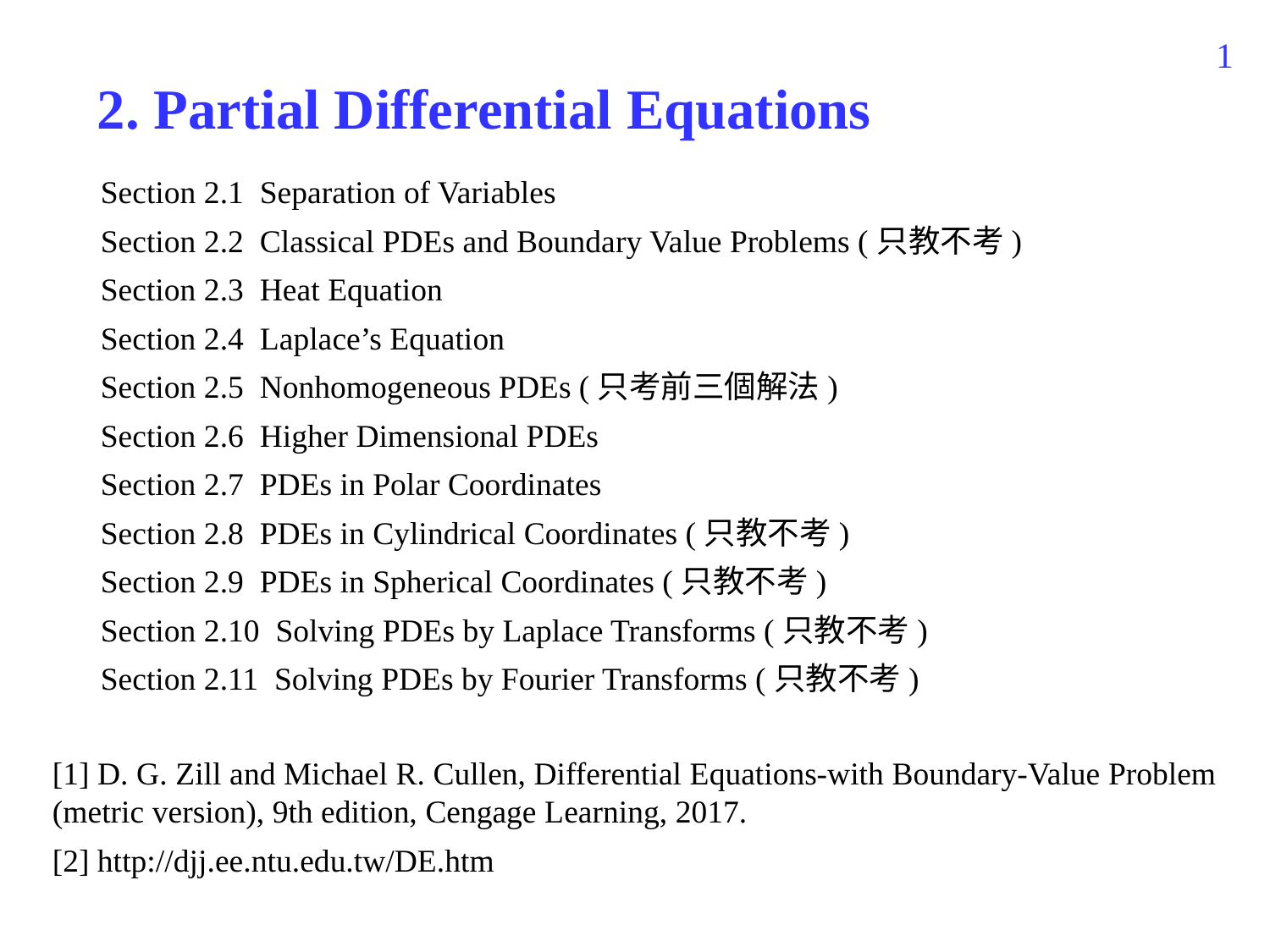

1
2. Partial Differential Equations
Section 2.1  Separation of Variables
Section 2.2  Classical PDEs and Boundary Value Problems (只教不考)
Section 2.3  Heat Equation
Section 2.4  Laplace’s Equation
Section 2.5  Nonhomogeneous PDEs (只考前三個解法)
Section 2.6  Higher Dimensional PDEs
Section 2.7  PDEs in Polar Coordinates
Section 2.8  PDEs in Cylindrical Coordinates (只教不考)
Section 2.9  PDEs in Spherical Coordinates (只教不考)
Section 2.10  Solving PDEs by Laplace Transforms (只教不考)
Section 2.11  Solving PDEs by Fourier Transforms (只教不考)
[1] D. G. Zill and Michael R. Cullen, Differential Equations-with Boundary-Value Problem (metric version), 9th edition, Cengage Learning, 2017.
[2] http://djj.ee.ntu.edu.tw/DE.htm